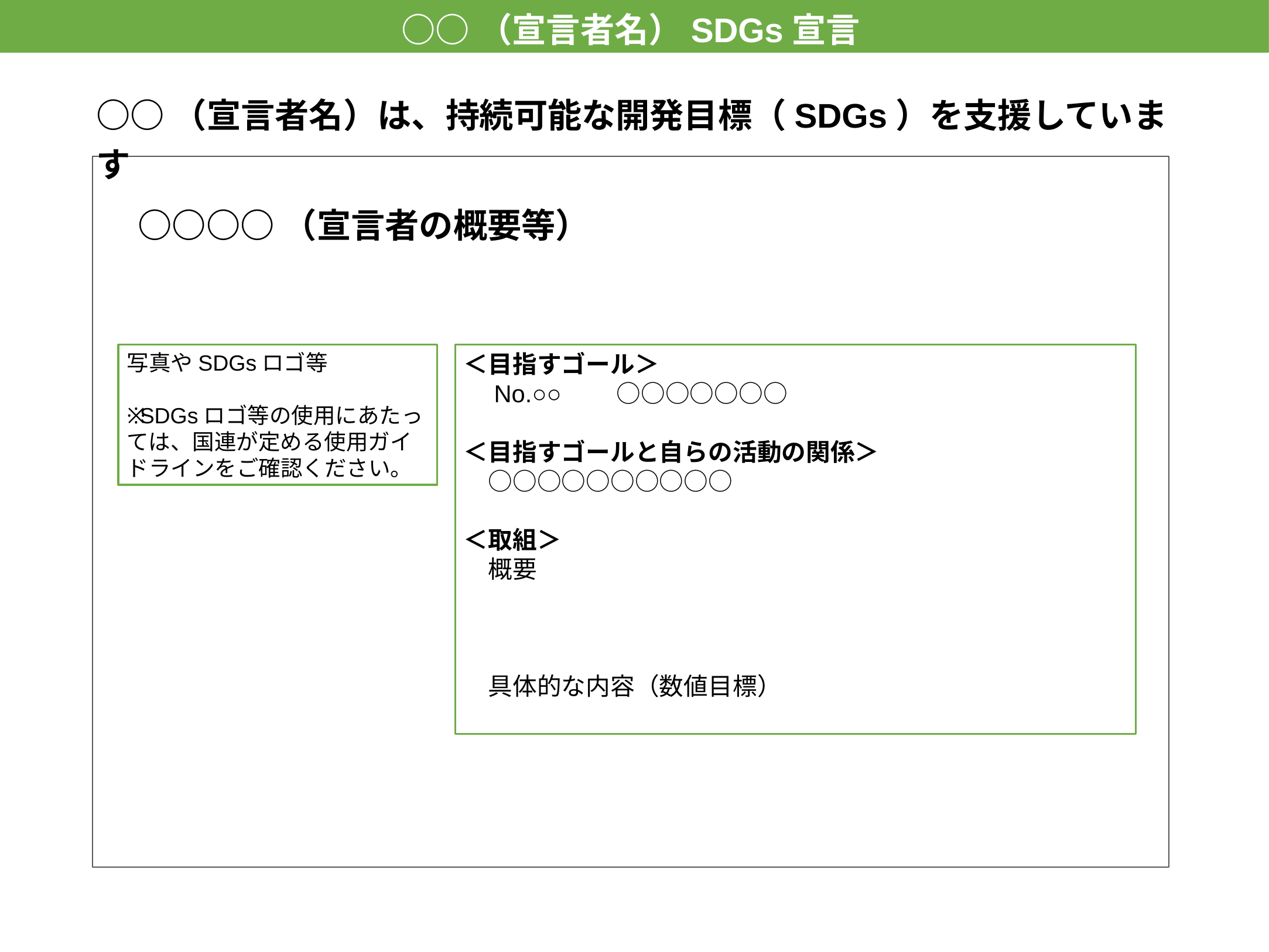

# ○○（宣言者名）SDGs宣言
○○（宣言者名）は、持続可能な開発目標（SDGs）を支援しています

○○○○（宣言者の概要等）
写真やSDGsロゴ等

※SDGsロゴ等の使用にあたっては、国連が定める使用ガイドラインをご確認ください。
＜目指すゴール＞
　No.○○　　○○○○○○○

＜目指すゴールと自らの活動の関係＞
　○○○○○○○○○○

＜取組＞
　概要

　具体的な内容（数値目標）